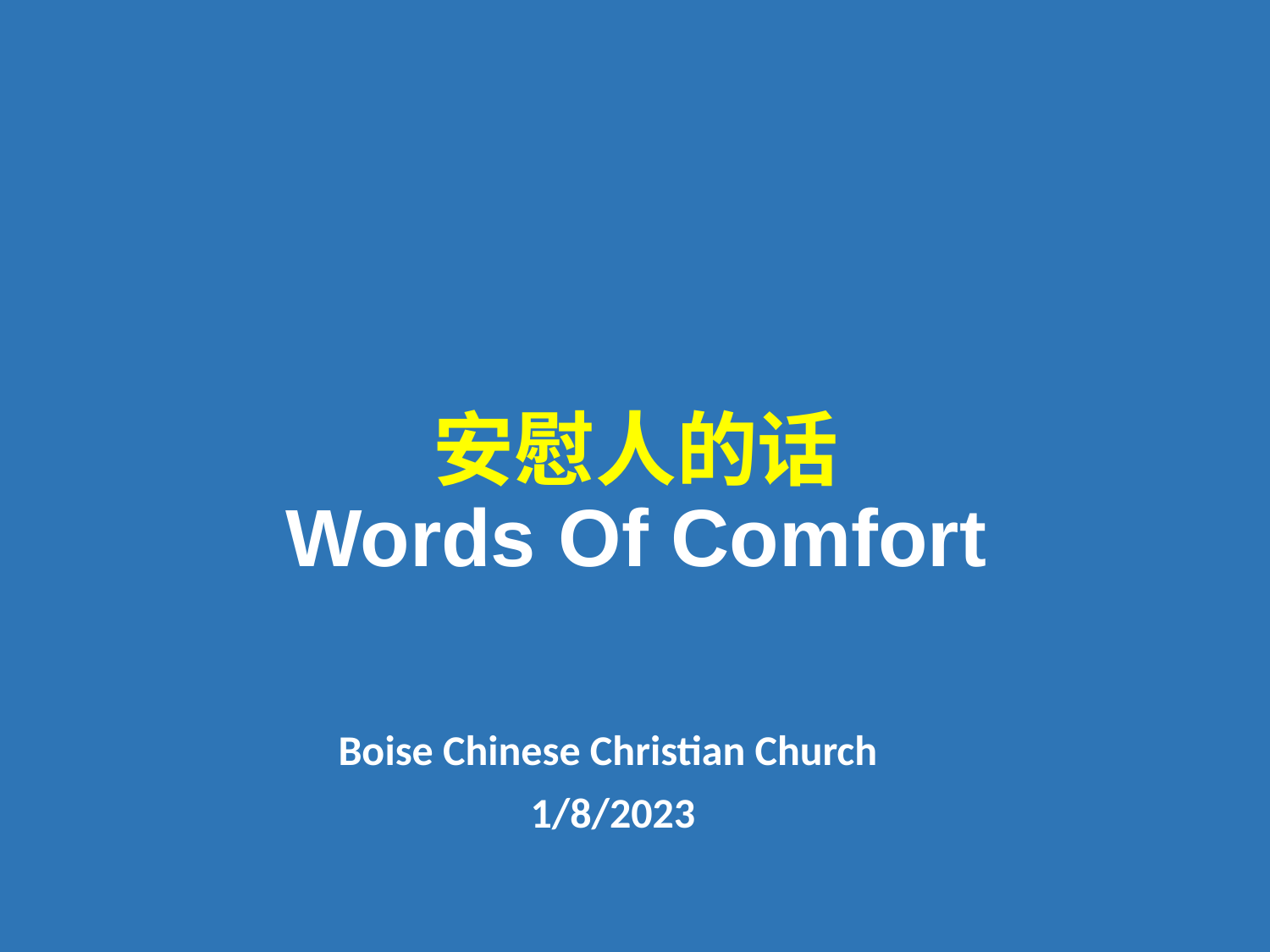

# 安慰人的话 Words Of Comfort
Boise Chinese Christian Church
1/8/2023